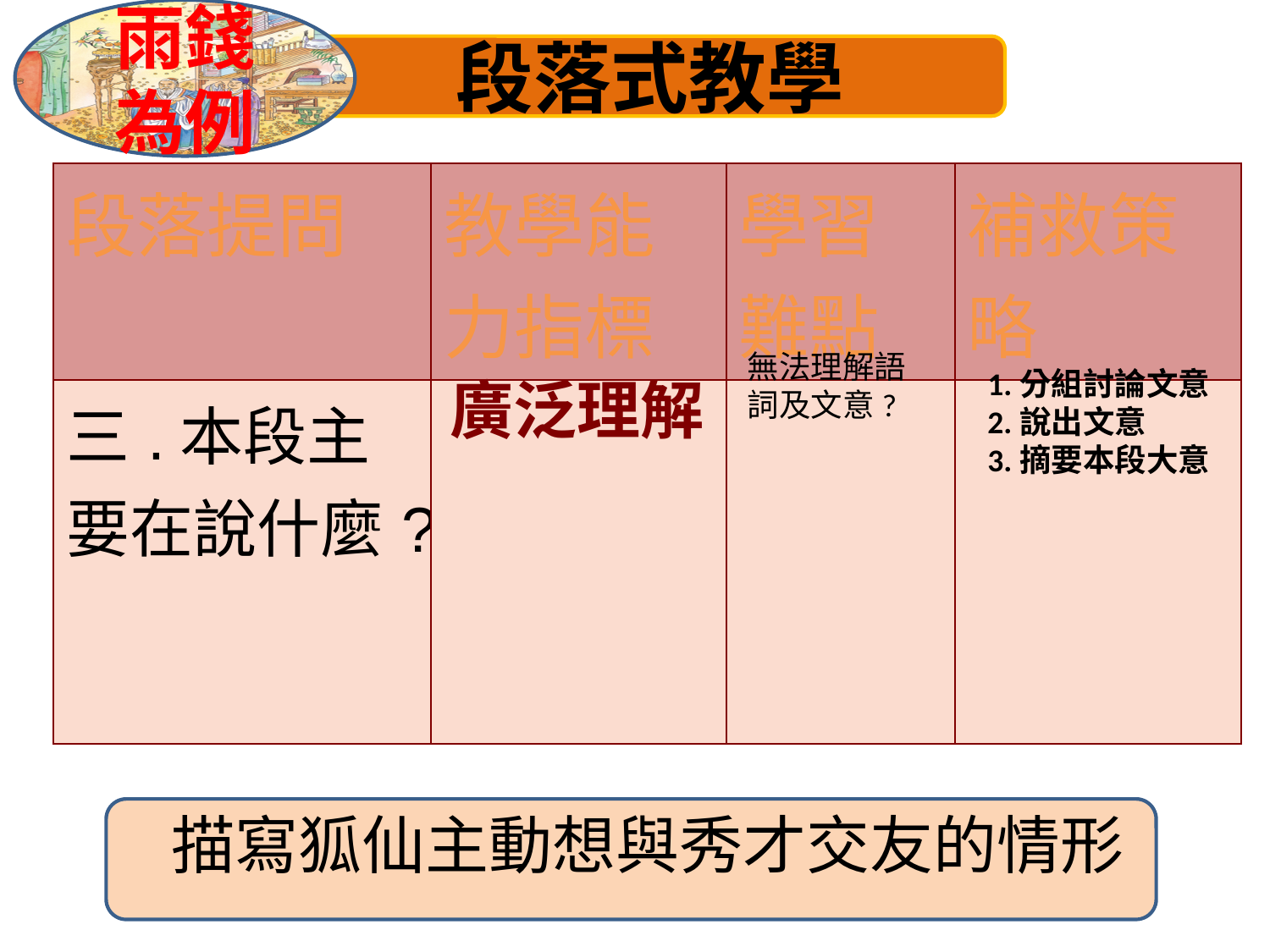

雨錢
為例
#
段落式教學
| 段落提問 | 教學能力指標 | 學習難點 | 補救策略 |
| --- | --- | --- | --- |
| 三.本段主要在說什麼? |  |  |  |

廣泛理解
無法理解語詞及文意?
1.分組討論文意
2.說出文意
3.摘要本段大意

描寫狐仙主動想與秀才交友的情形